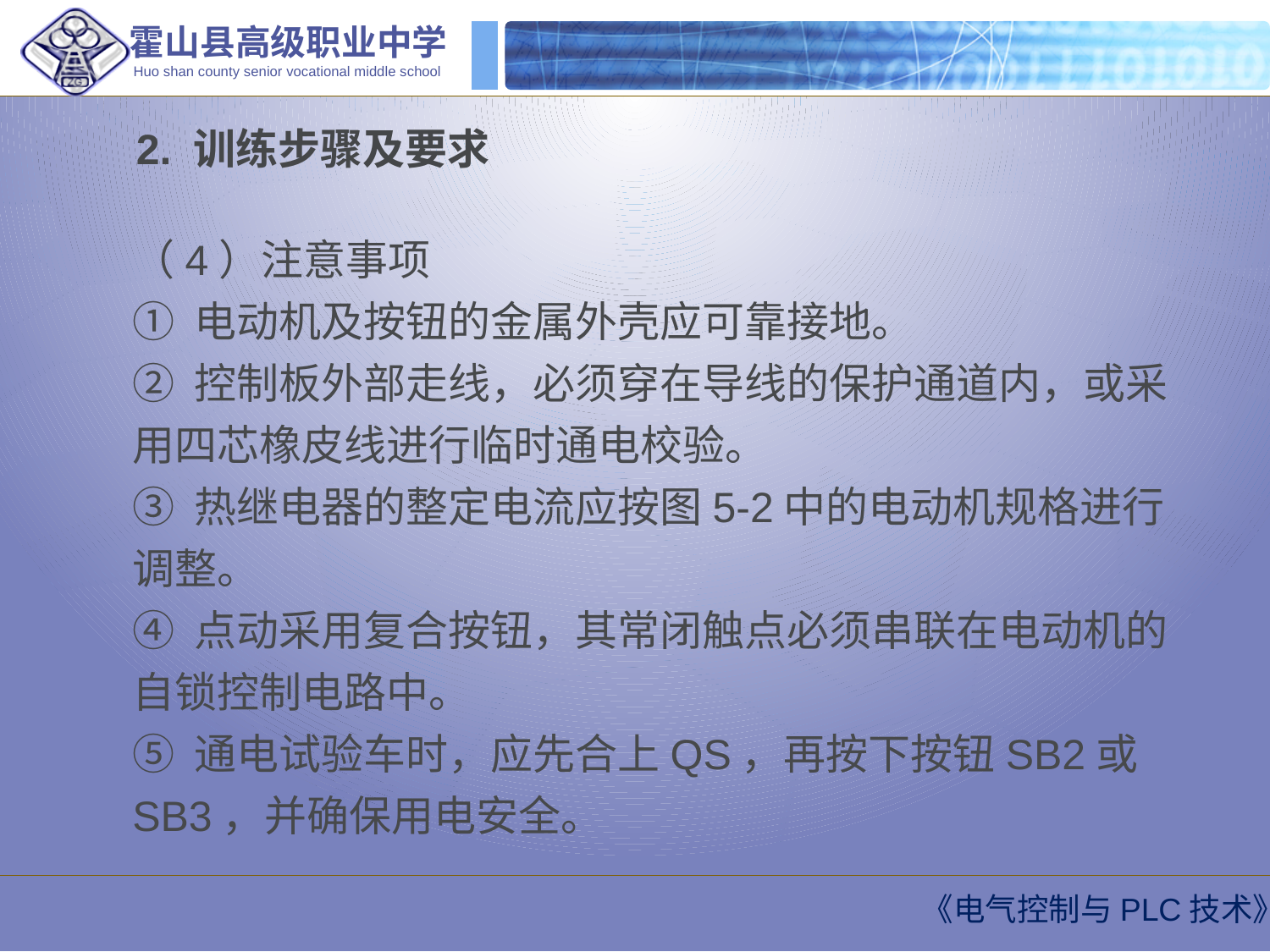

2. 训练步骤及要求
（4）注意事项
① 电动机及按钮的金属外壳应可靠接地。
② 控制板外部走线，必须穿在导线的保护通道内，或采用四芯橡皮线进行临时通电校验。
③ 热继电器的整定电流应按图5-2中的电动机规格进行调整。
④ 点动采用复合按钮，其常闭触点必须串联在电动机的自锁控制电路中。
⑤ 通电试验车时，应先合上QS，再按下按钮SB2或SB3，并确保用电安全。